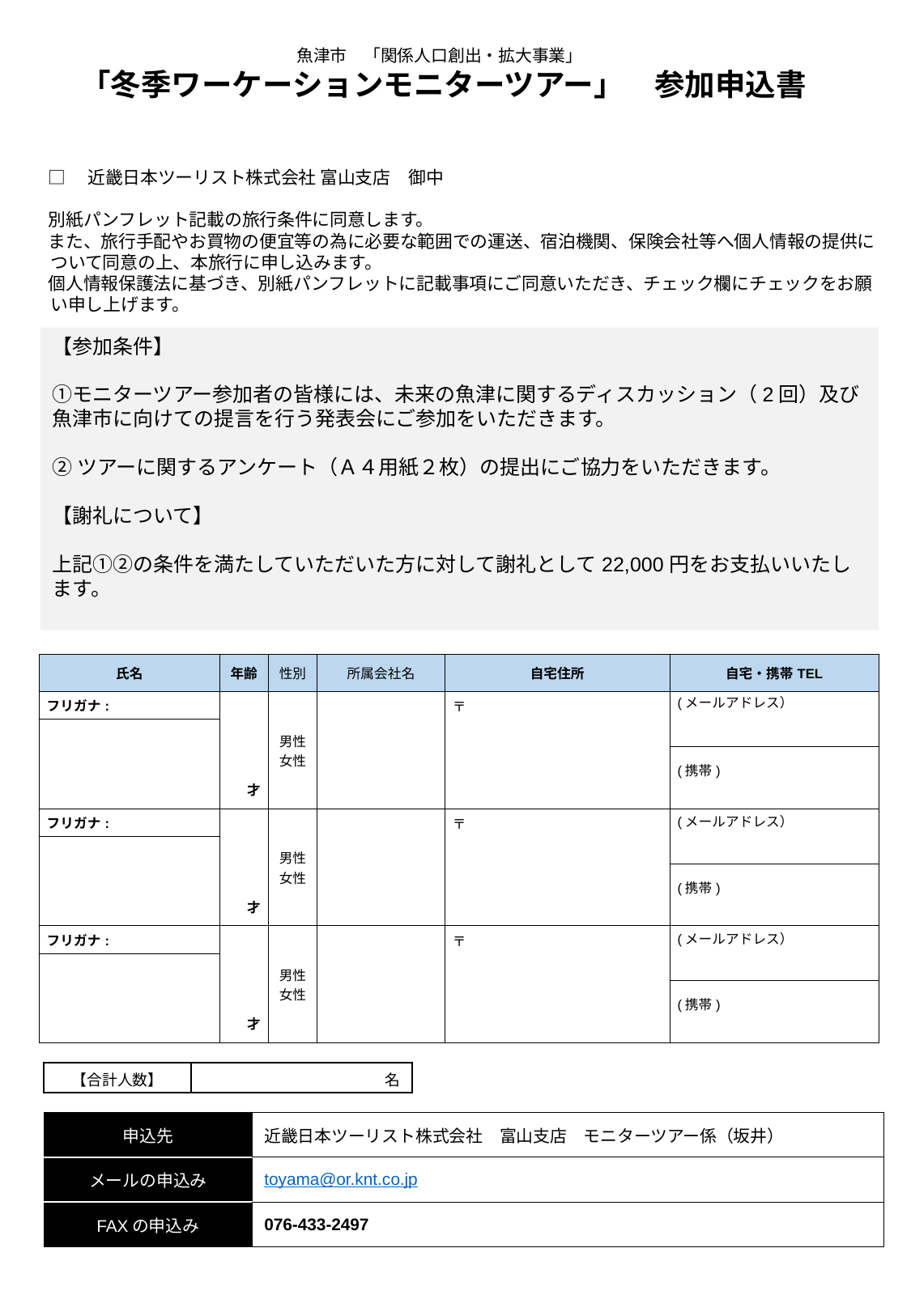

魚津市　「関係人口創出・拡大事業」
 「冬季ワーケーションモニターツアー」　参加申込書
□　近畿日本ツーリスト株式会社 富山支店　御中

別紙パンフレット記載の旅行条件に同意します。
また、旅行手配やお買物の便宜等の為に必要な範囲での運送、宿泊機関、保険会社等へ個人情報の提供について同意の上、本旅行に申し込みます。
個人情報保護法に基づき、別紙パンフレットに記載事項にご同意いただき、チェック欄にチェックをお願い申し上げます。
【参加条件】
　　　
①モニターツアー参加者の皆様には、未来の魚津に関するディスカッション（2回）及び魚津市に向けての提言を行う発表会にご参加をいただきます。

②ツアーに関するアンケート（Ａ４用紙２枚）の提出にご協力をいただきます。

【謝礼について】

上記①②の条件を満たしていただいた方に対して謝礼として22,000円をお支払いいたします。

| 氏名 | 年齢 | 性別 | 所属会社名 | 自宅住所 | 自宅・携帯TEL |
| --- | --- | --- | --- | --- | --- |
| フリガナ: | 才 | 男性女性 |  | 〒 | (メールアドレス） |
|  |  |  |  |  |  |
|  |  |  |  |  | (携帯) |
| フリガナ: | 才 | 男性女性 |  | 〒 | (メールアドレス） |
|  |  |  |  |  |  |
|  |  |  |  |  | (携帯) |
| フリガナ: | 才 | 男性女性 |  | 〒 | (メールアドレス） |
|  |  |  |  |  |  |
|  |  |  |  |  | (携帯) |
| 【合計人数】 | 名 |
| --- | --- |
| 申込先 | 近畿日本ツーリスト株式会社　富山支店　モニターツアー係（坂井） |
| --- | --- |
| メールの申込み | toyama@or.knt.co.jp |
| FAXの申込み | 076-433-2497 |